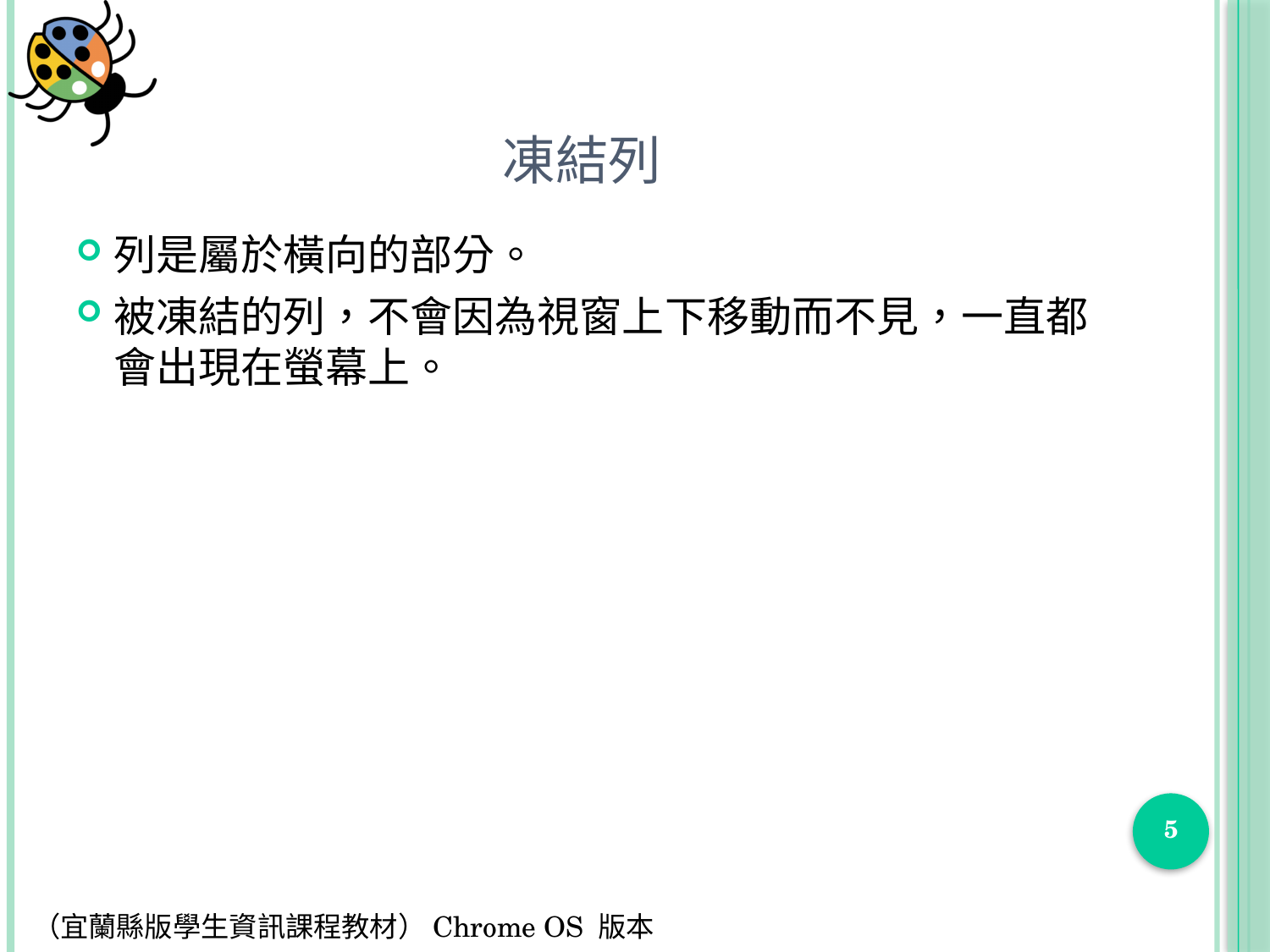

# 凍結列
列是屬於橫向的部分。
被凍結的列，不會因為視窗上下移動而不見，一直都會出現在螢幕上。
5